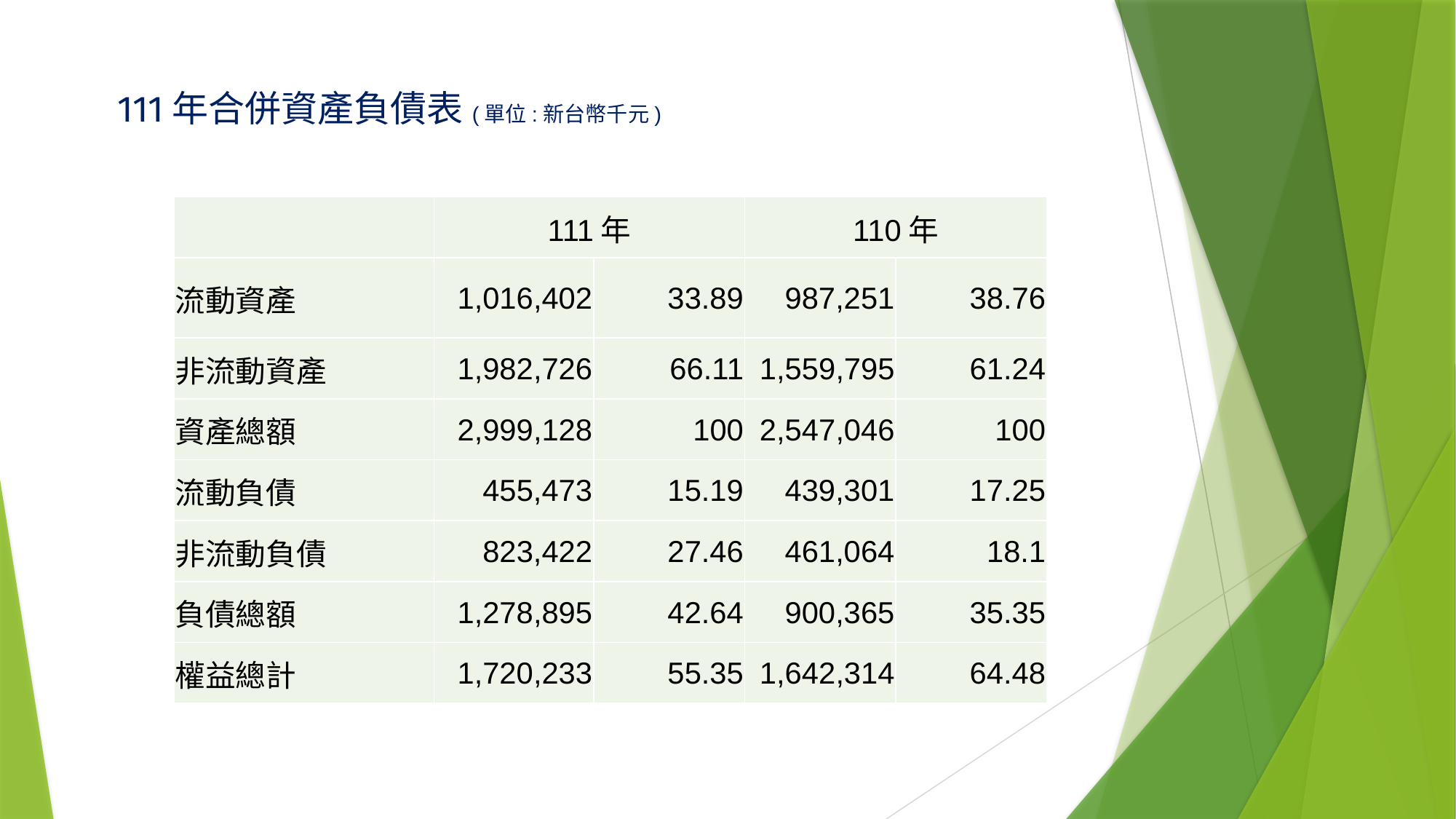

# 111年合併資產負債表(單位:新台幣千元)
|  | 111年 |  | 110年 |  |
| --- | --- | --- | --- | --- |
| 流動資產 | 1,016,402 | 33.89 | 987,251 | 38.76 |
| 非流動資產 | 1,982,726 | 66.11 | 1,559,795 | 61.24 |
| 資產總額 | 2,999,128 | 100 | 2,547,046 | 100 |
| 流動負債 | 455,473 | 15.19 | 439,301 | 17.25 |
| 非流動負債 | 823,422 | 27.46 | 461,064 | 18.1 |
| 負債總額 | 1,278,895 | 42.64 | 900,365 | 35.35 |
| 權益總計 | 1,720,233 | 55.35 | 1,642,314 | 64.48 |